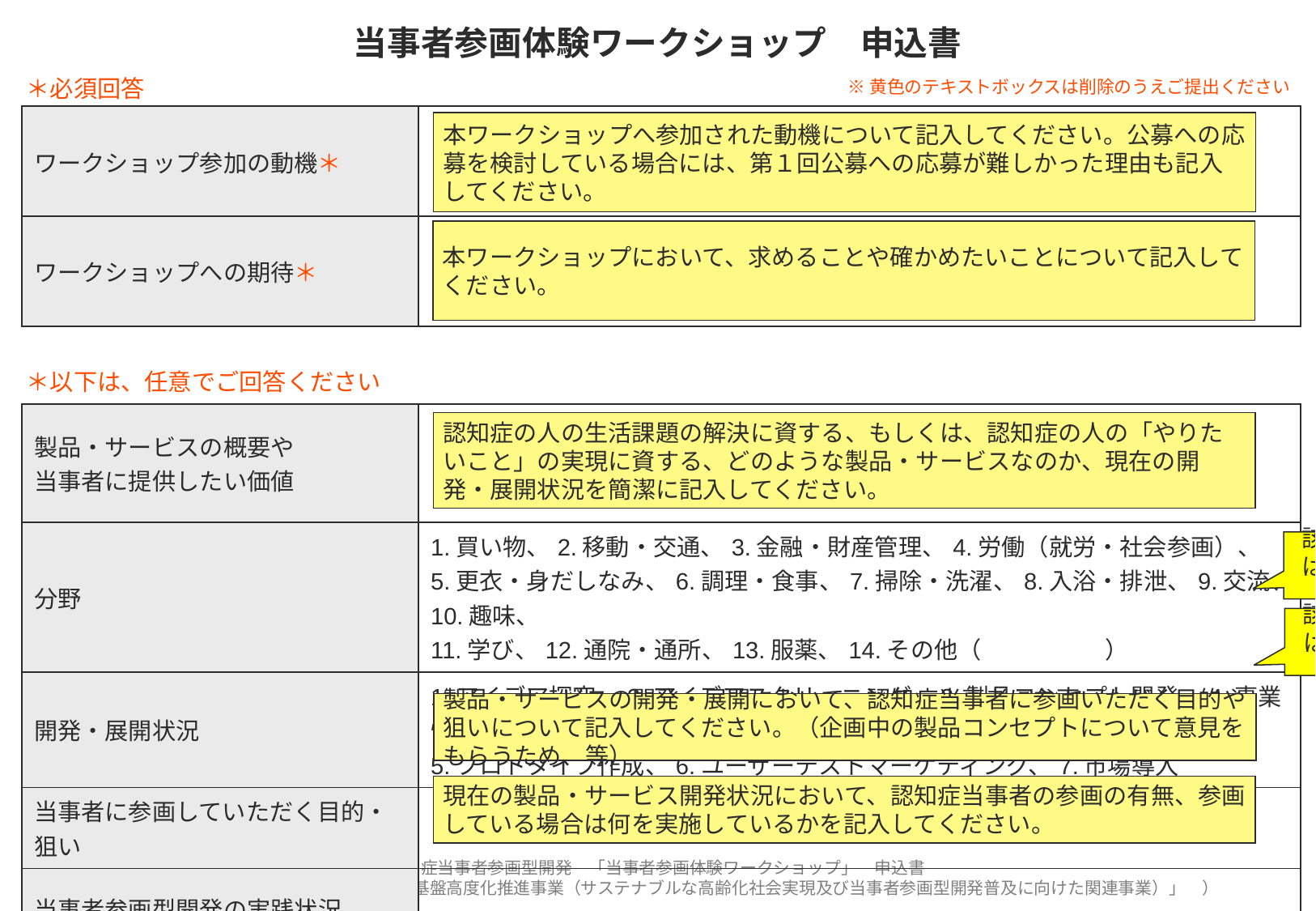

# 当事者参画体験ワークショップ　申込書
※黄色のテキストボックスは削除のうえご提出ください
＊必須回答
| ワークショップ参加の動機＊ |  |
| --- | --- |
| ワークショップへの期待＊ |  |
本ワークショップへ参加された動機について記入してください。公募への応募を検討している場合には、第１回公募への応募が難しかった理由も記入してください。
本ワークショップにおいて、求めることや確かめたいことについて記入してください。
＊以下は、任意でご回答ください
| 製品・サービスの概要や 当事者に提供したい価値 |  |
| --- | --- |
| 分野 | 1.買い物、2.移動・交通、3.金融・財産管理、4.労働（就労・社会参画）、 5.更衣・身だしなみ、6.調理・食事、7.掃除・洗濯、8.入浴・排泄、9.交流、10.趣味、 11.学び、12.通院・通所、13.服薬、14.その他（　　 　　　） |
| 開発・展開状況 | 1.アイデア探究、2.アイデアスクリーニング、3.製品コンセプト開発、4.事業性分析、 5.プロトタイプ作成、6.ユーザーテストマーケティング、7.市場導入 |
| 当事者に参画していただく目的・狙い |  |
| 当事者参画型開発の実践状況 |  |
認知症の人の生活課題の解決に資する、もしくは、認知症の人の「やりたいこと」の実現に資する、どのような製品・サービスなのか、現在の開発・展開状況を簡潔に記入してください。
該当する番号以外は削除してください
該当する番号以外は削除してください
製品・サービスの開発・展開において、認知症当事者に参画いただく目的や狙いについて記入してください。（企画中の製品コンセプトについて意見をもらうため、等）
現在の製品・サービス開発状況において、認知症当事者の参画の有無、参画している場合は何を実施しているかを記入してください。